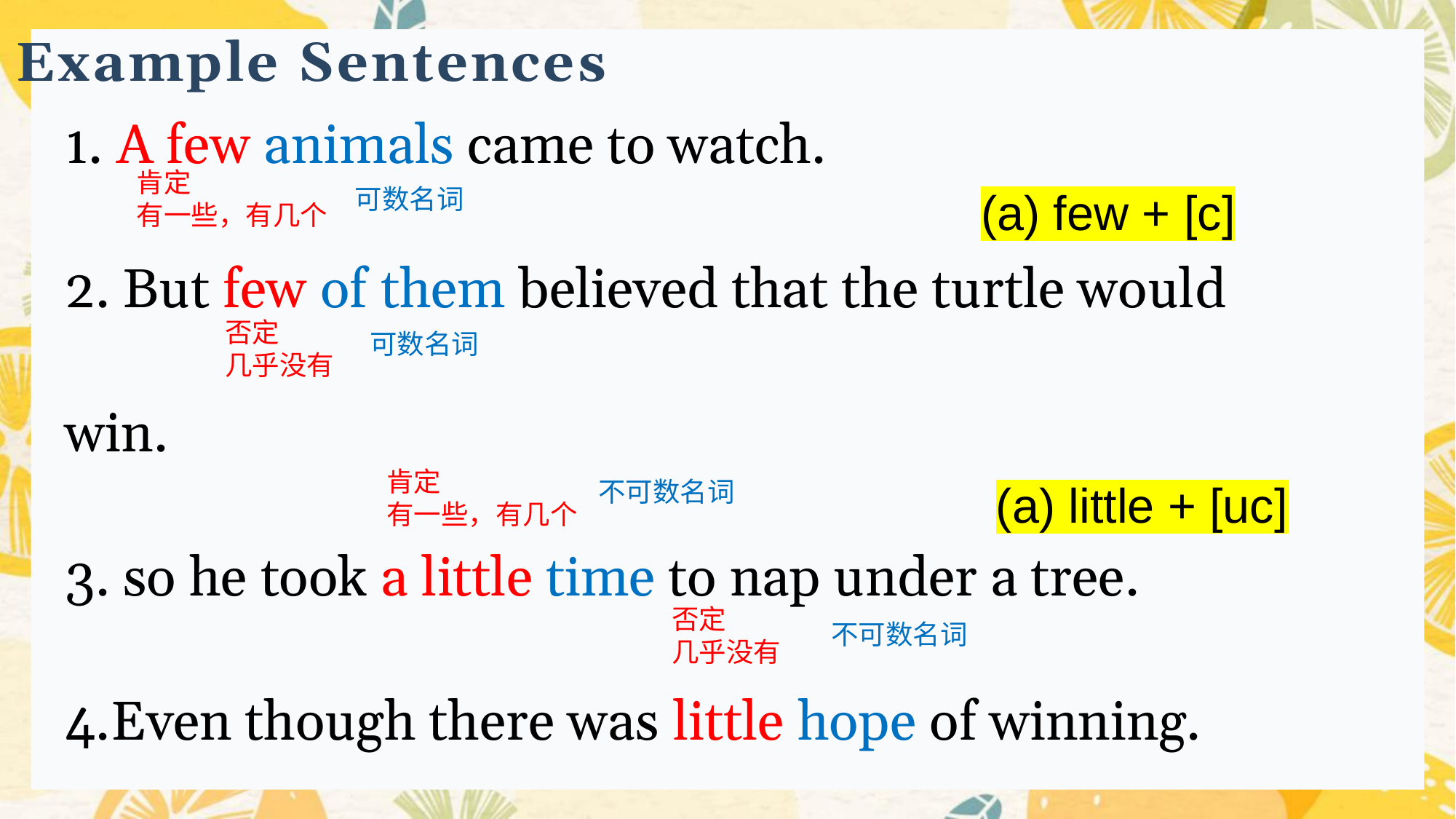

Example Sentences
1. A few animals came to watch.
2. But few of them believed that the turtle would win.
3. so he took a little time to nap under a tree.
4.Even though there was little hope of winning.
肯定
有一些，有几个
可数名词
(a) few + [c]
否定
几乎没有
可数名词
肯定
有一些，有几个
不可数名词
(a) little + [uc]
否定
几乎没有
不可数名词